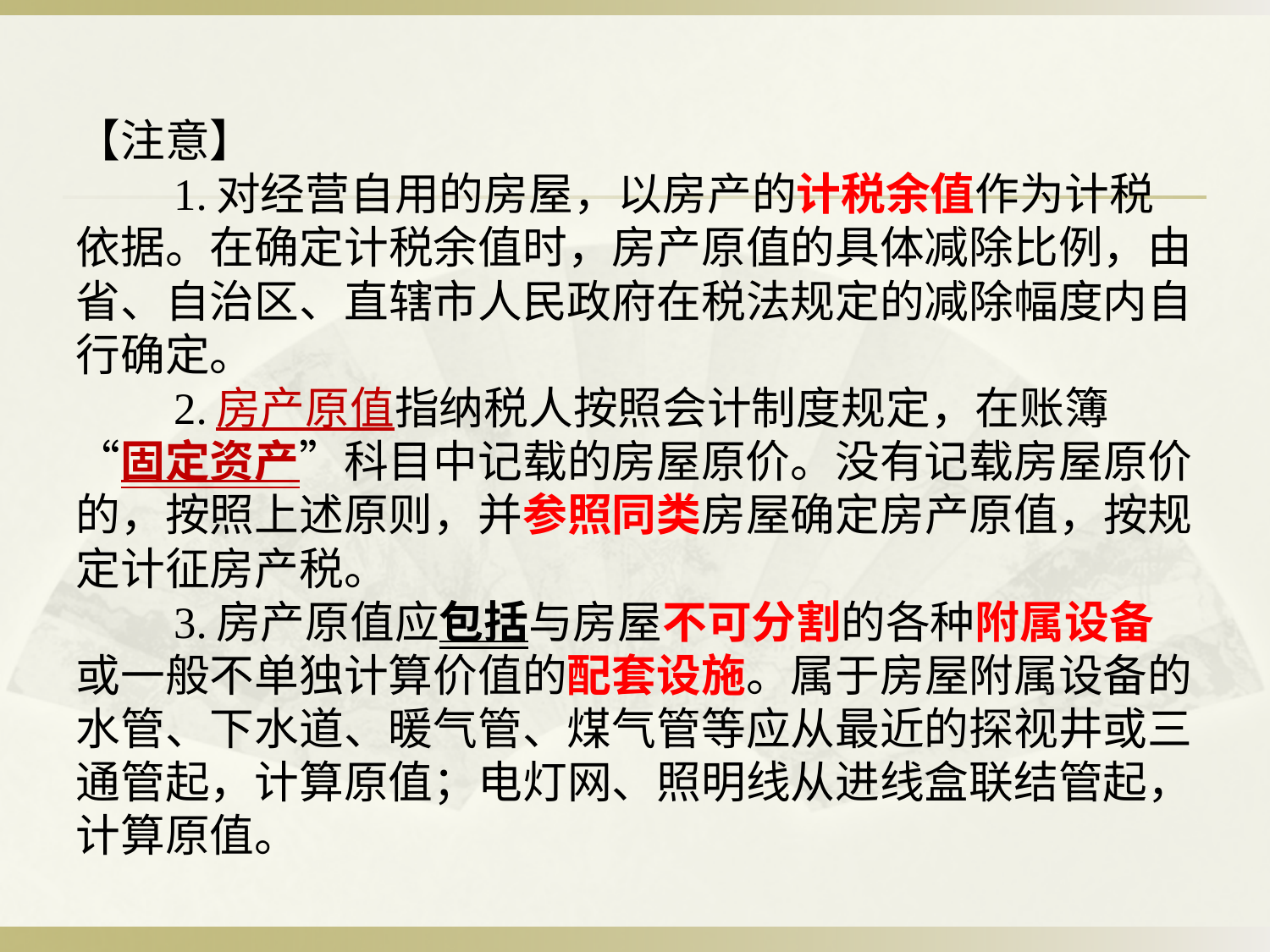

【注意】
　　1.对经营自用的房屋，以房产的计税余值作为计税依据。在确定计税余值时，房产原值的具体减除比例，由省、自治区、直辖市人民政府在税法规定的减除幅度内自行确定。
　　2.房产原值指纳税人按照会计制度规定，在账簿“固定资产”科目中记载的房屋原价。没有记载房屋原价的，按照上述原则，并参照同类房屋确定房产原值，按规定计征房产税。
　　3.房产原值应包括与房屋不可分割的各种附属设备或一般不单独计算价值的配套设施。属于房屋附属设备的水管、下水道、暖气管、煤气管等应从最近的探视井或三通管起，计算原值；电灯网、照明线从进线盒联结管起，计算原值。